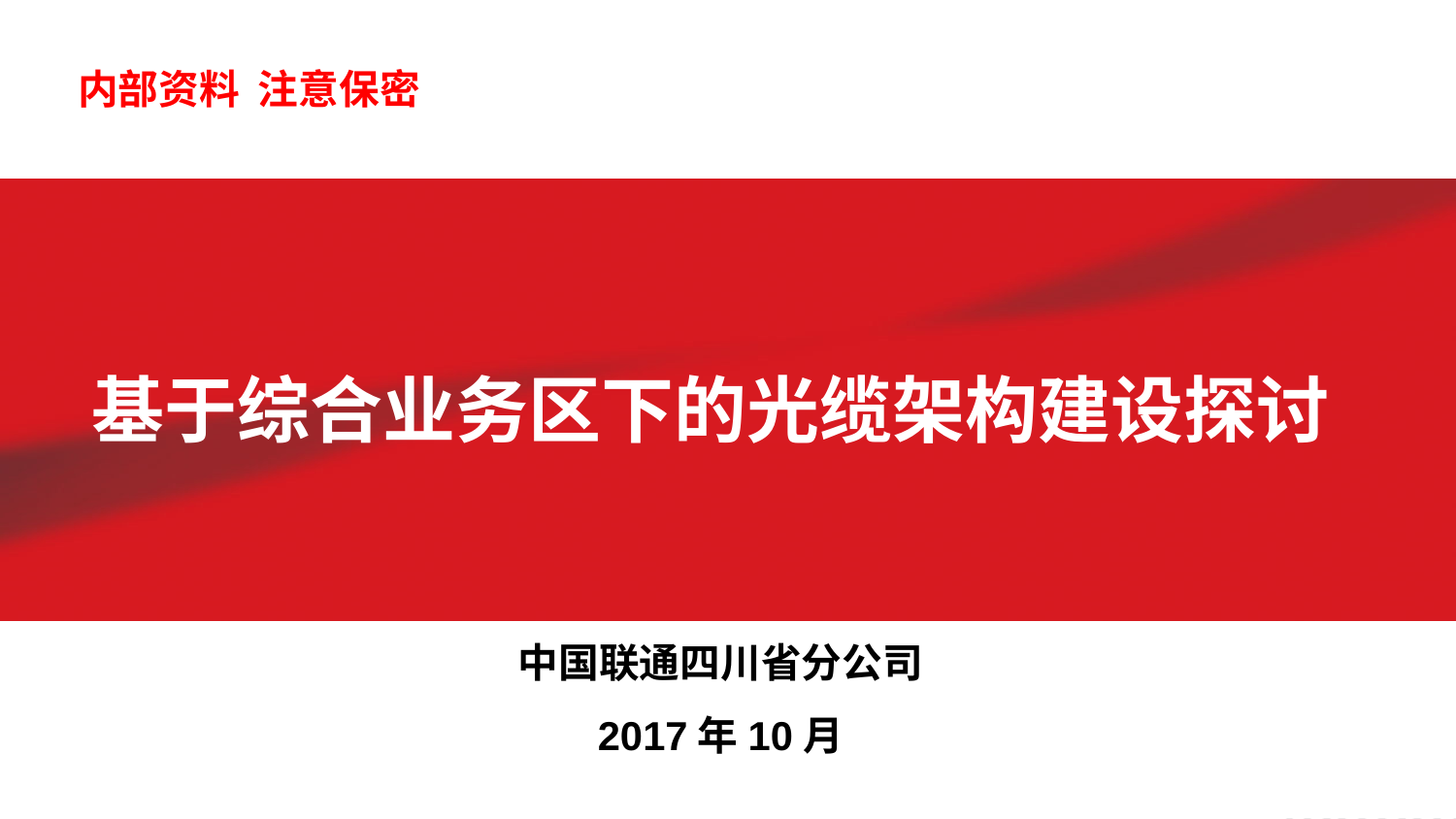

内部资料  注意保密
# 基于综合业务区下的光缆架构建设探讨
中国联通四川省分公司
2017年10月